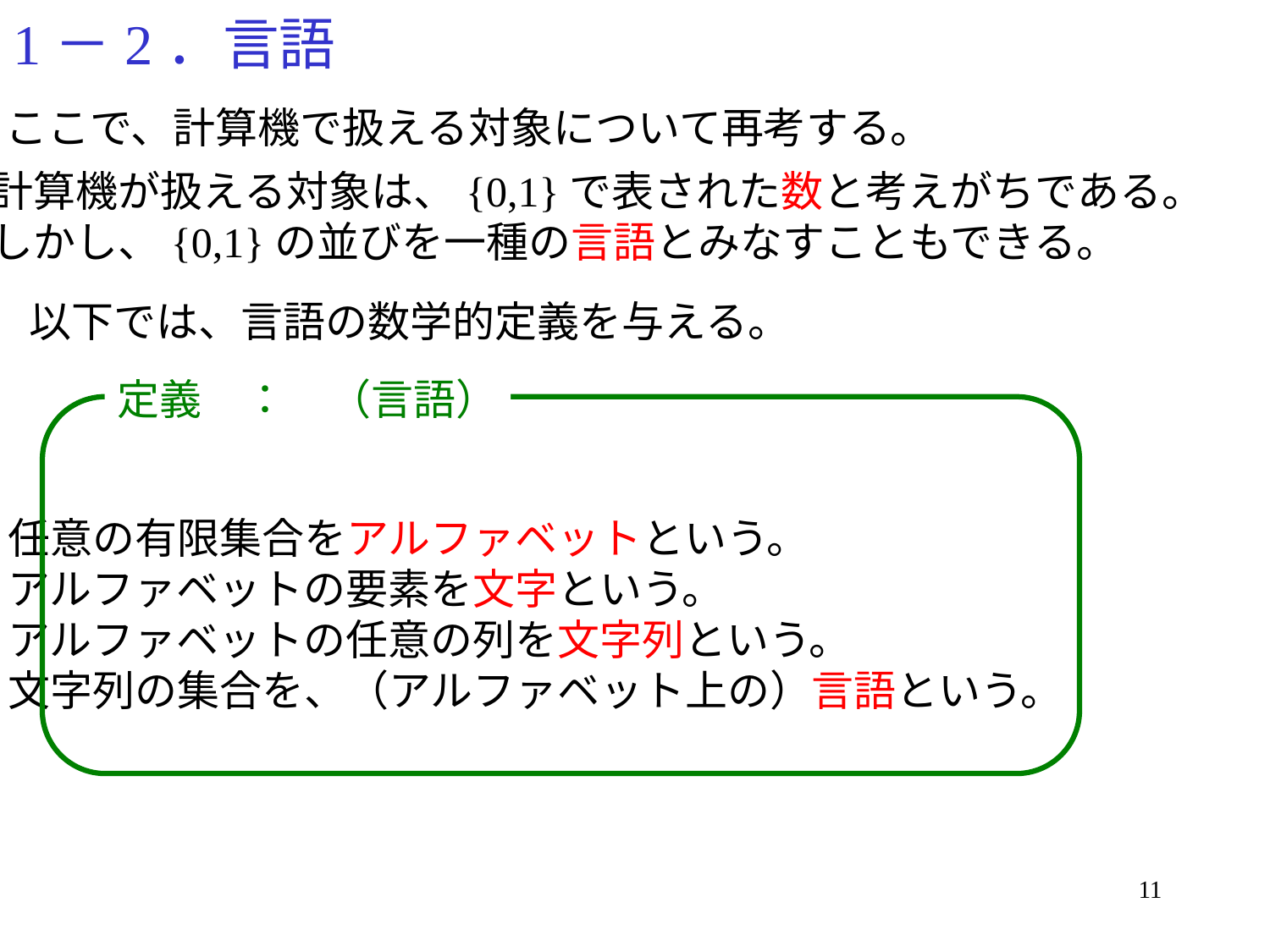

# 1－2．言語
ここで、計算機で扱える対象について再考する。
計算機が扱える対象は、{0,1}で表された数と考えがちである。
しかし、{0,1}の並びを一種の言語とみなすこともできる。
以下では、言語の数学的定義を与える。
定義　：　（言語）

任意の有限集合をアルファベットという。
アルファベットの要素を文字という。
アルファベットの任意の列を文字列という。
文字列の集合を、（アルファベット上の）言語という。
11